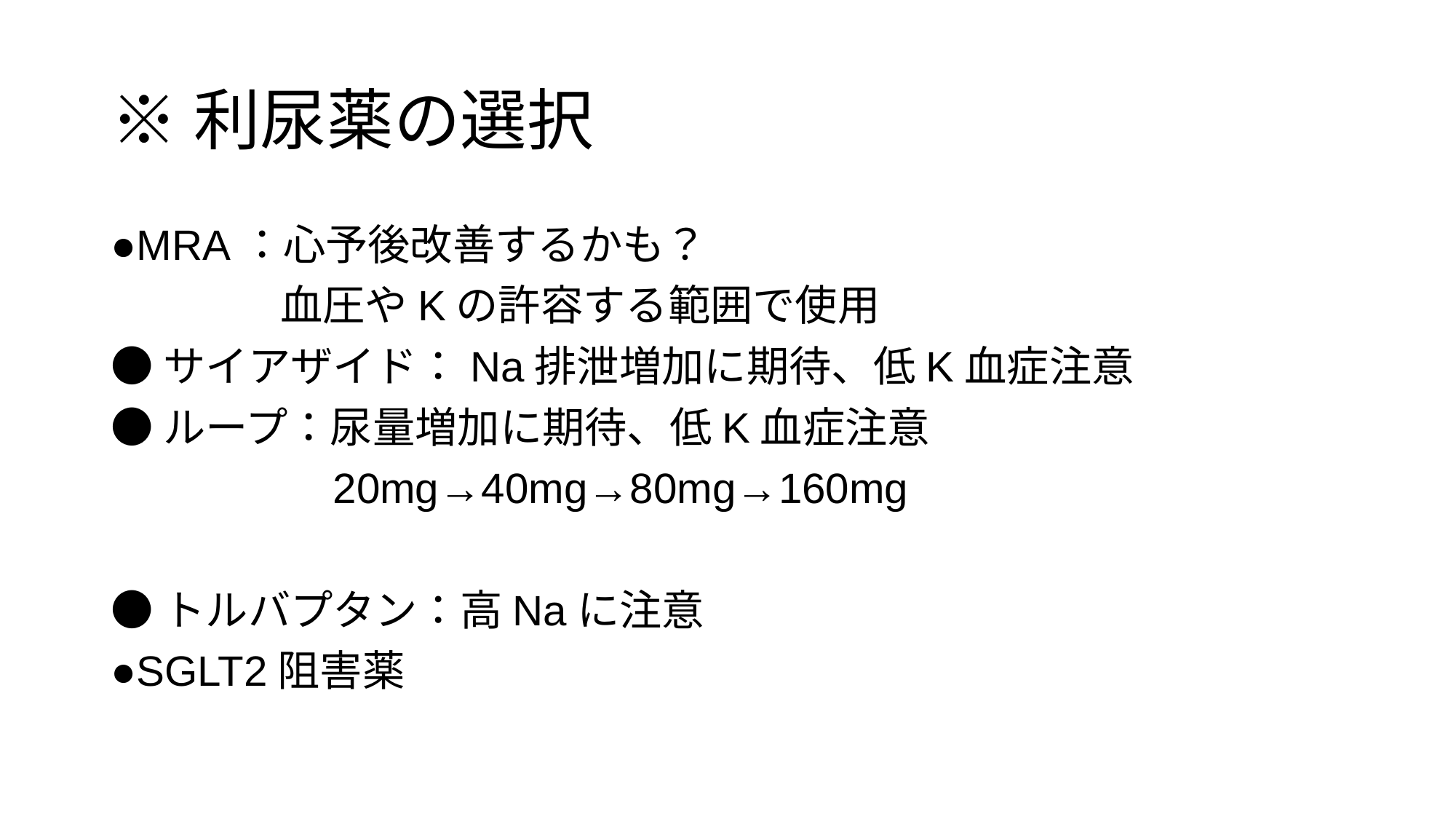

# ※利尿薬の選択
●MRA：心予後改善するかも？
　　　　血圧やKの許容する範囲で使用
●サイアザイド：Na排泄増加に期待、低K血症注意
●ループ：尿量増加に期待、低K血症注意
　　　　　20mg→40mg→80mg→160mg

●トルバプタン：高Naに注意
●SGLT2阻害薬